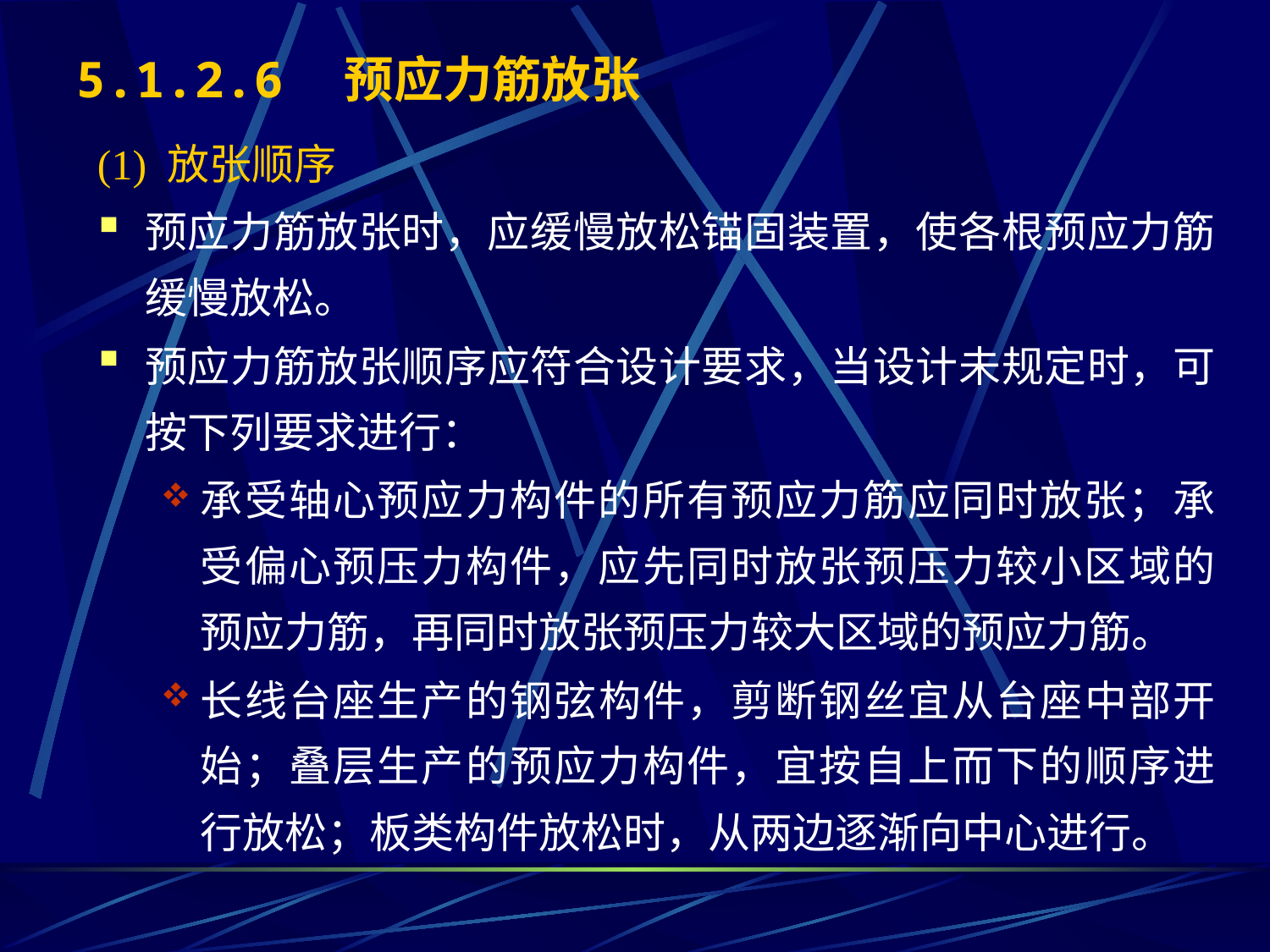

5.1.2.6　预应力筋放张
(1) 放张顺序
预应力筋放张时，应缓慢放松锚固装置，使各根预应力筋缓慢放松。
预应力筋放张顺序应符合设计要求，当设计未规定时，可按下列要求进行：
承受轴心预应力构件的所有预应力筋应同时放张；承受偏心预压力构件，应先同时放张预压力较小区域的预应力筋，再同时放张预压力较大区域的预应力筋。
长线台座生产的钢弦构件，剪断钢丝宜从台座中部开始；叠层生产的预应力构件，宜按自上而下的顺序进行放松；板类构件放松时，从两边逐渐向中心进行。